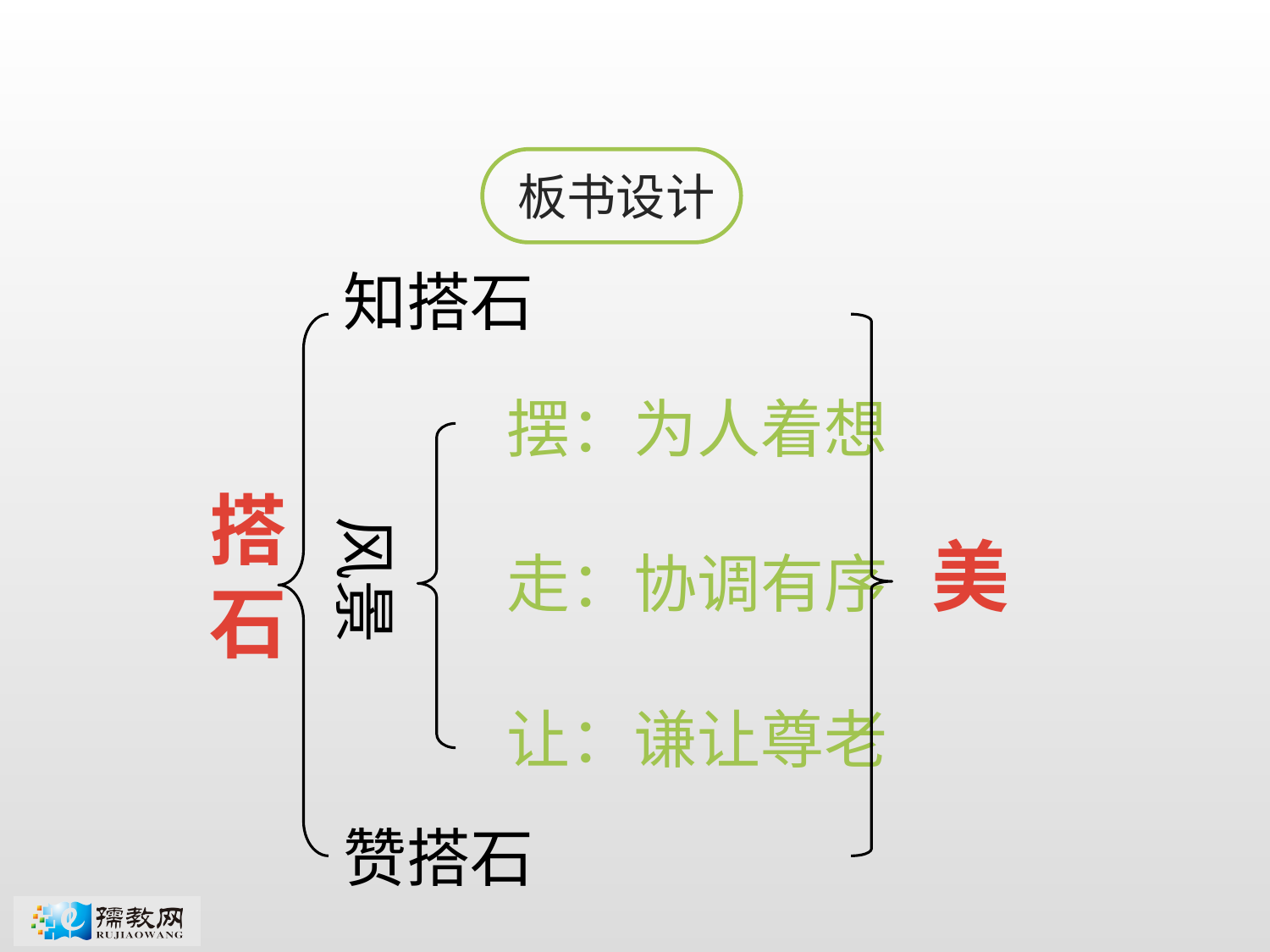

板书设计
知搭石

摆：为人着想
美

搭石
风景
走：协调有序
让：谦让尊老
赞搭石